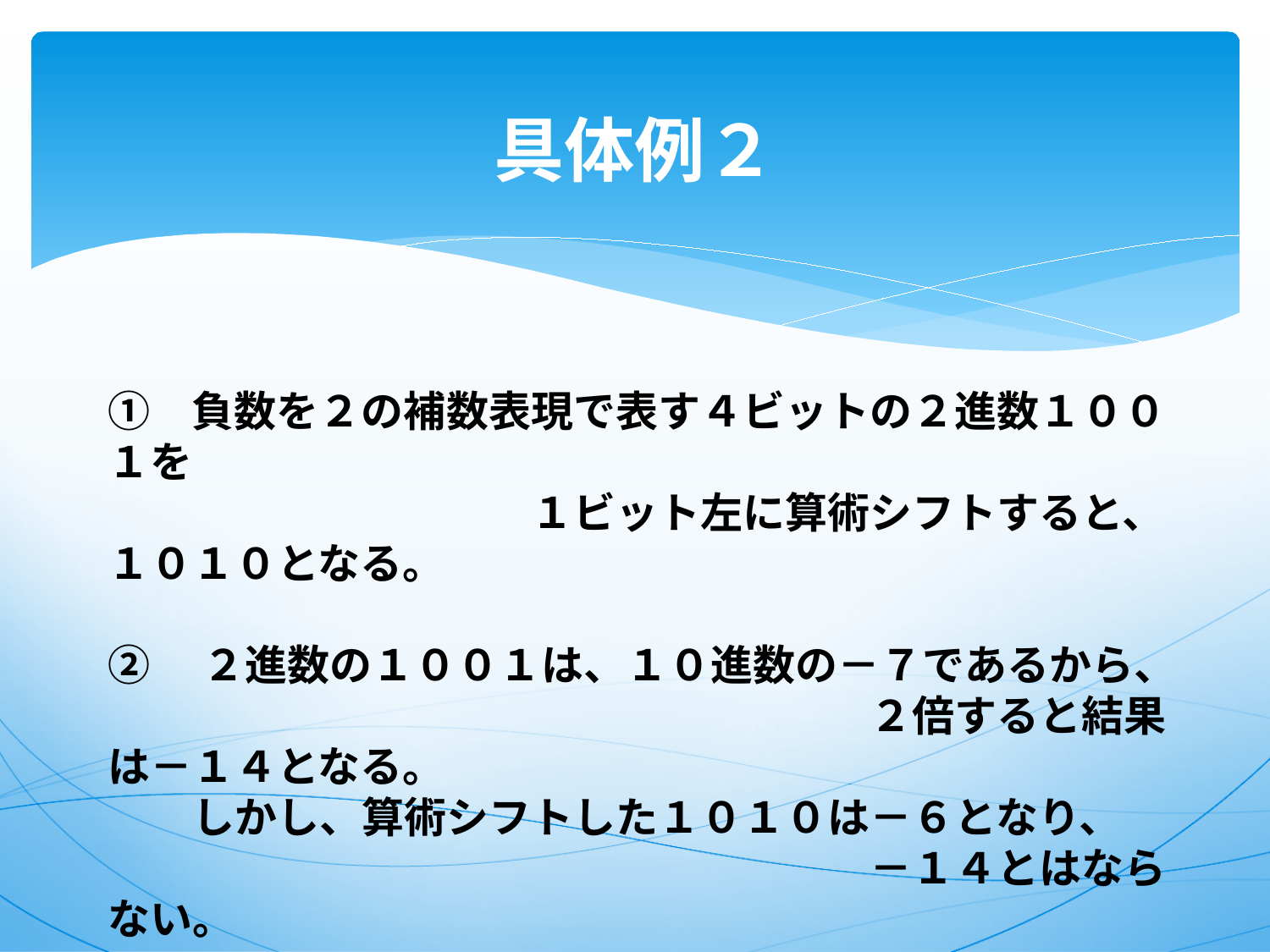

# 具体例２
①　負数を２の補数表現で表す４ビットの２進数１００１を
　　　　　　　　　　１ビット左に算術シフトすると、１０１０となる。

②　２進数の１００１は、１０進数の－７であるから、
　　　　　　　　　　　　　　　　　　２倍すると結果は－１４となる。
　　しかし、算術シフトした１０１０は－６となり、
　　　　　　　　　　　　　　　　　　－１４とはならない。

③　負数の場合に０のオーバフローが発生したためである。